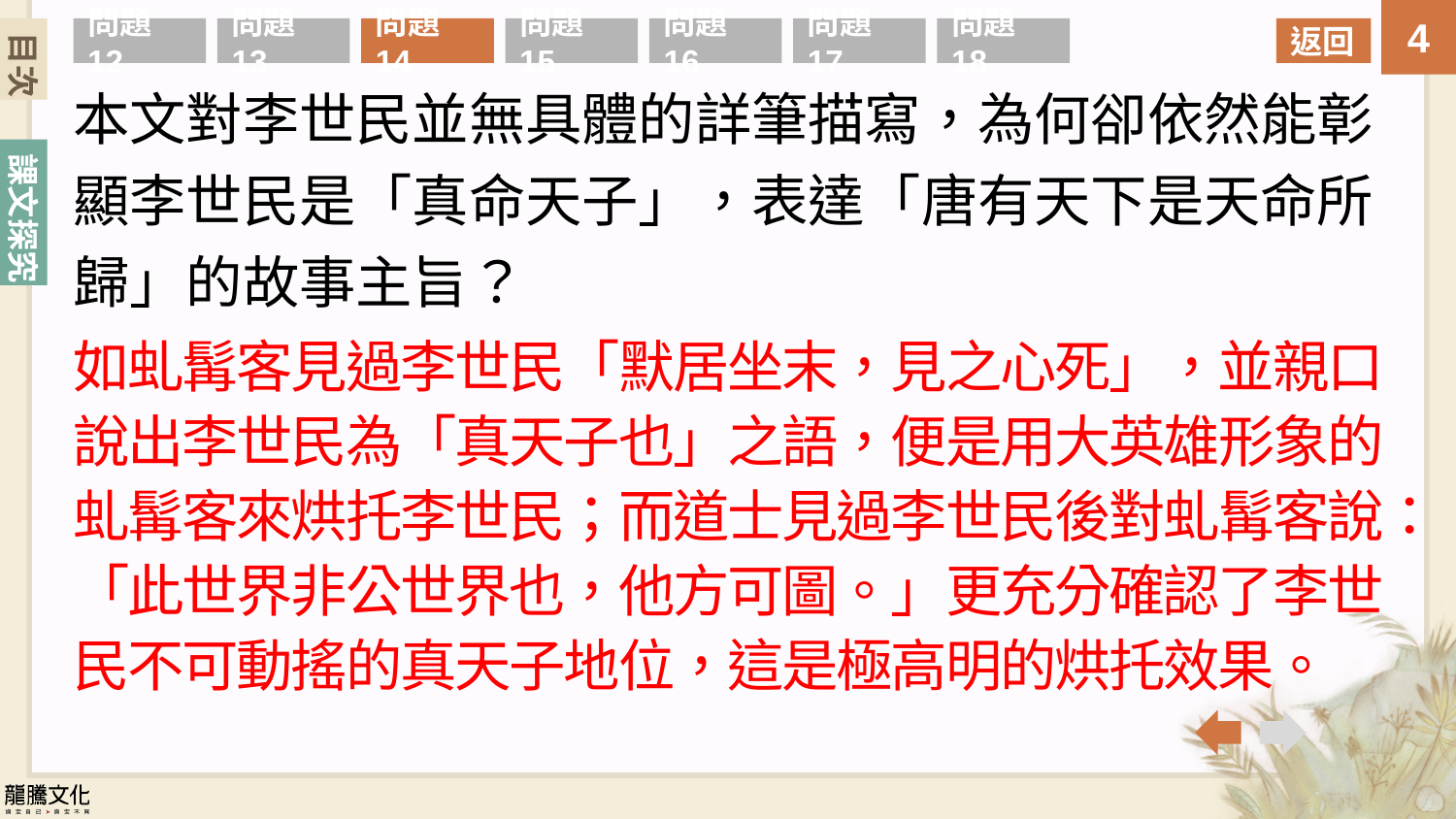

目次
問題12
問題13
問題14
問題15
問題16
問題17
問題18
返回
本文對李世民並無具體的詳筆描寫，為何卻依然能彰顯李世民是「真命天子」，表達「唐有天下是天命所歸」的故事主旨？
如虬髯客見過李世民「默居坐末，見之心死」，並親口說出李世民為「真天子也」之語，便是用大英雄形象的虬髯客來烘托李世民；而道士見過李世民後對虬髯客說：「此世界非公世界也，他方可圖。」更充分確認了李世民不可動搖的真天子地位，這是極高明的烘托效果。